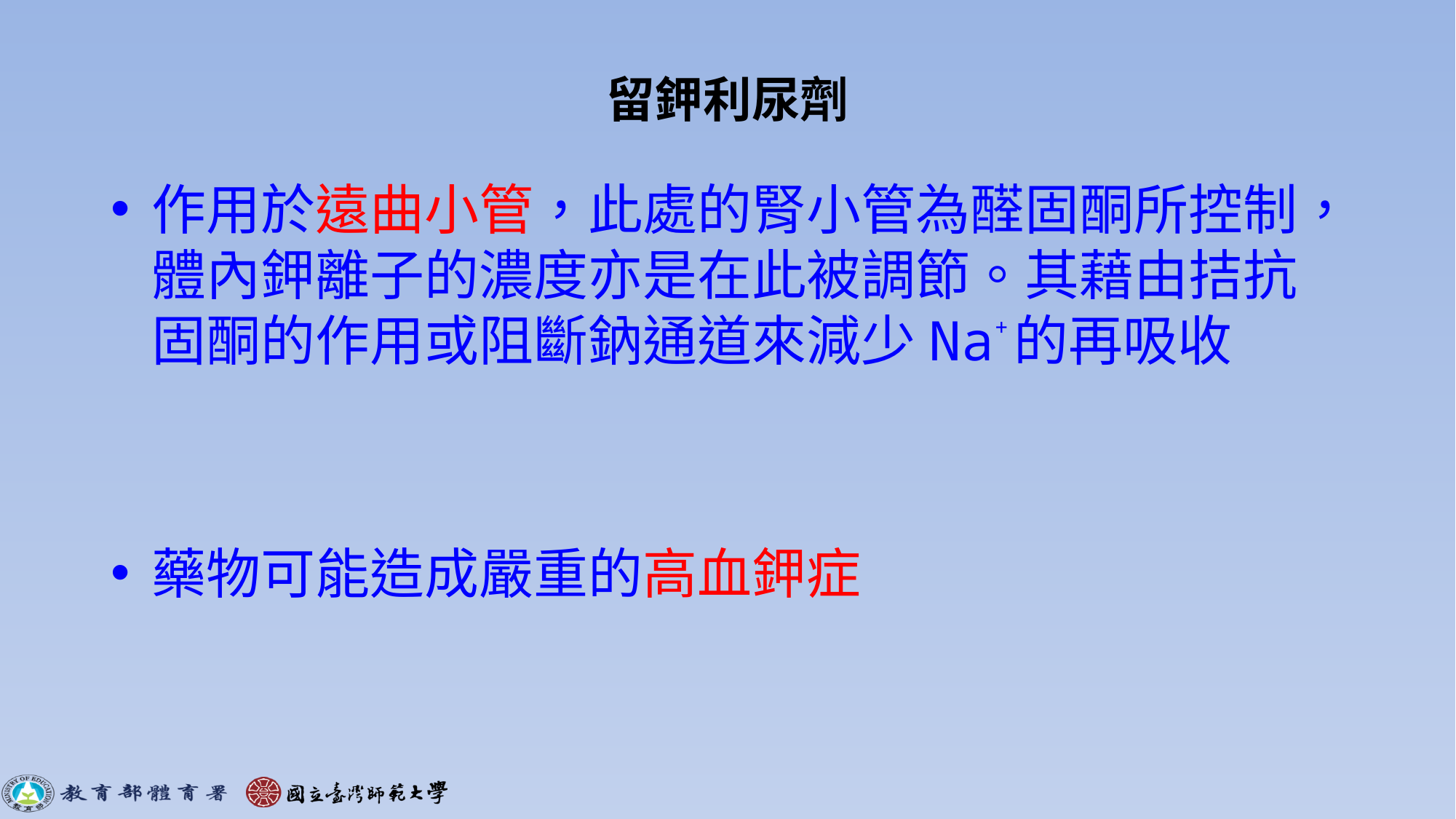

# 留鉀利尿劑
作用於遠曲小管，此處的腎小管為醛固酮所控制，體內鉀離子的濃度亦是在此被調節。其藉由拮抗固酮的作用或阻斷鈉通道來減少Na+的再吸收

藥物可能造成嚴重的高血鉀症